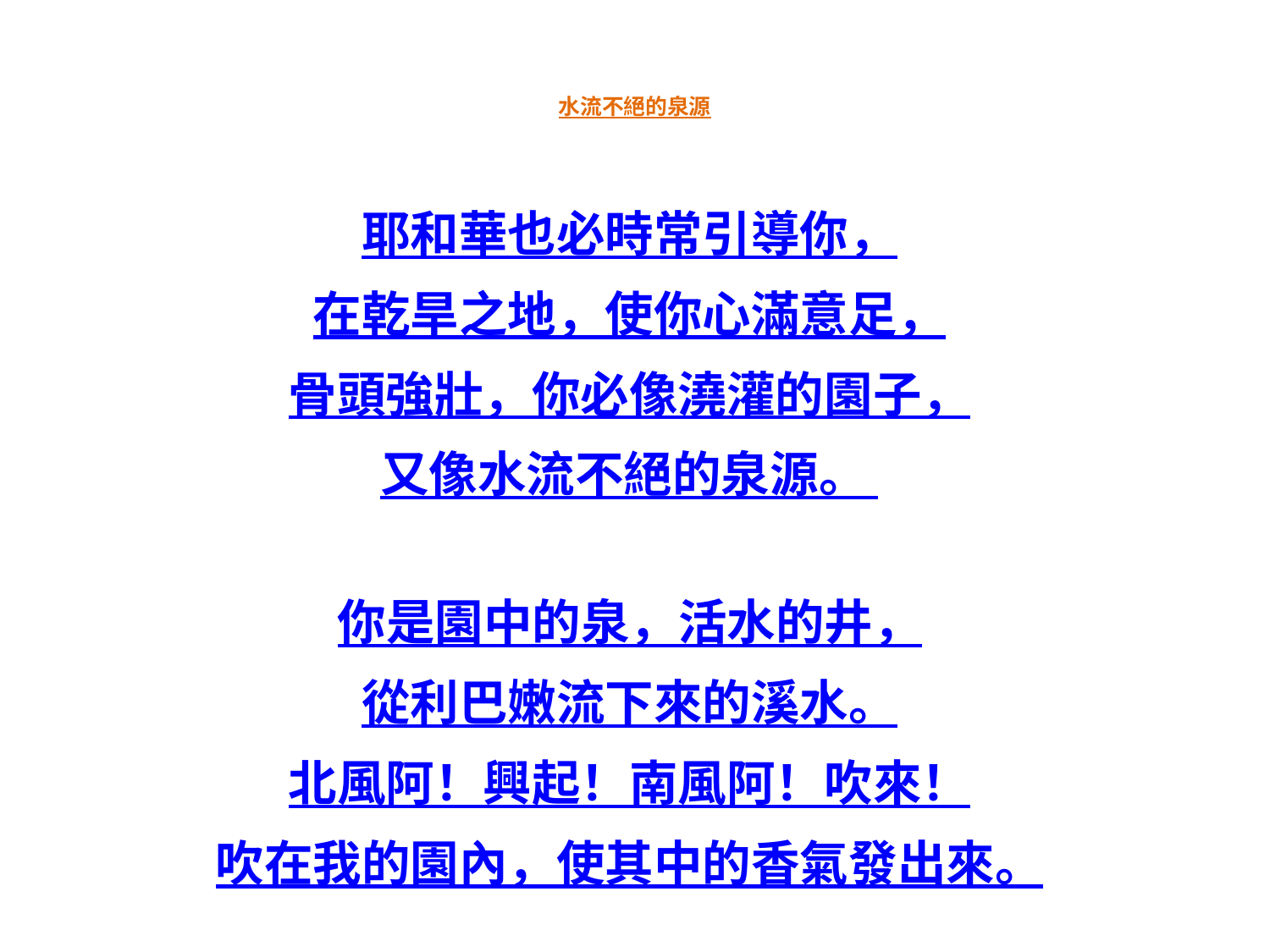

# 水流不絕的泉源
耶和華也必時常引導你，
在乾旱之地，使你心滿意足，
骨頭強壯，你必像澆灌的園子，
又像水流不絕的泉源。

你是園中的泉，活水的井，
從利巴嫩流下來的溪水。
北風阿！興起！南風阿！吹來！
吹在我的園內，使其中的香氣發出來。